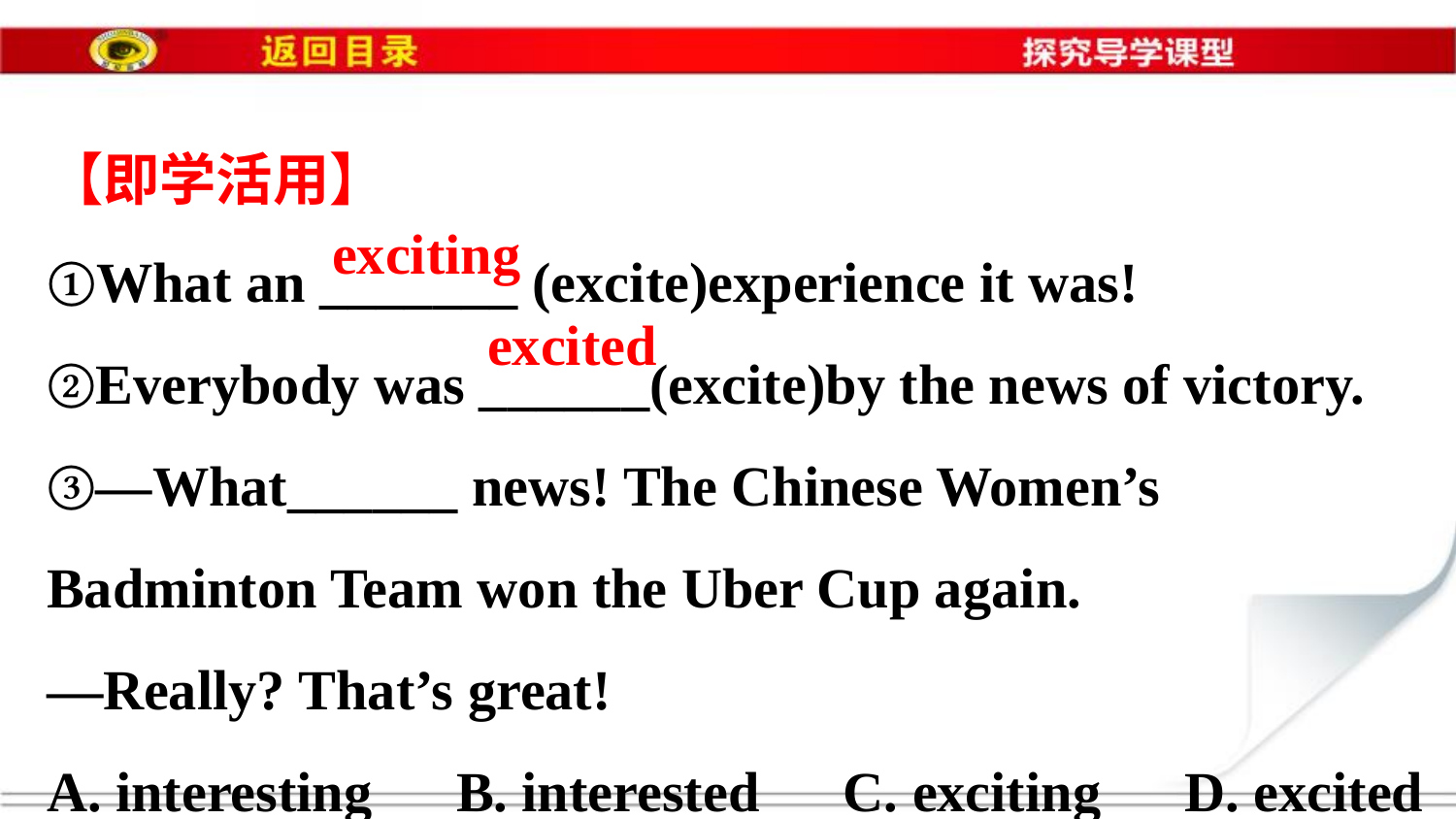

【即学活用】
①What an _______ (excite)experience it was!
②Everybody was ______(excite)by the news of victory.
③—What______ news! The Chinese Women’s
Badminton Team won the Uber Cup again.
—Really? That’s great!
A. interesting　B. interested　C. exciting　D. excited
exciting
excited